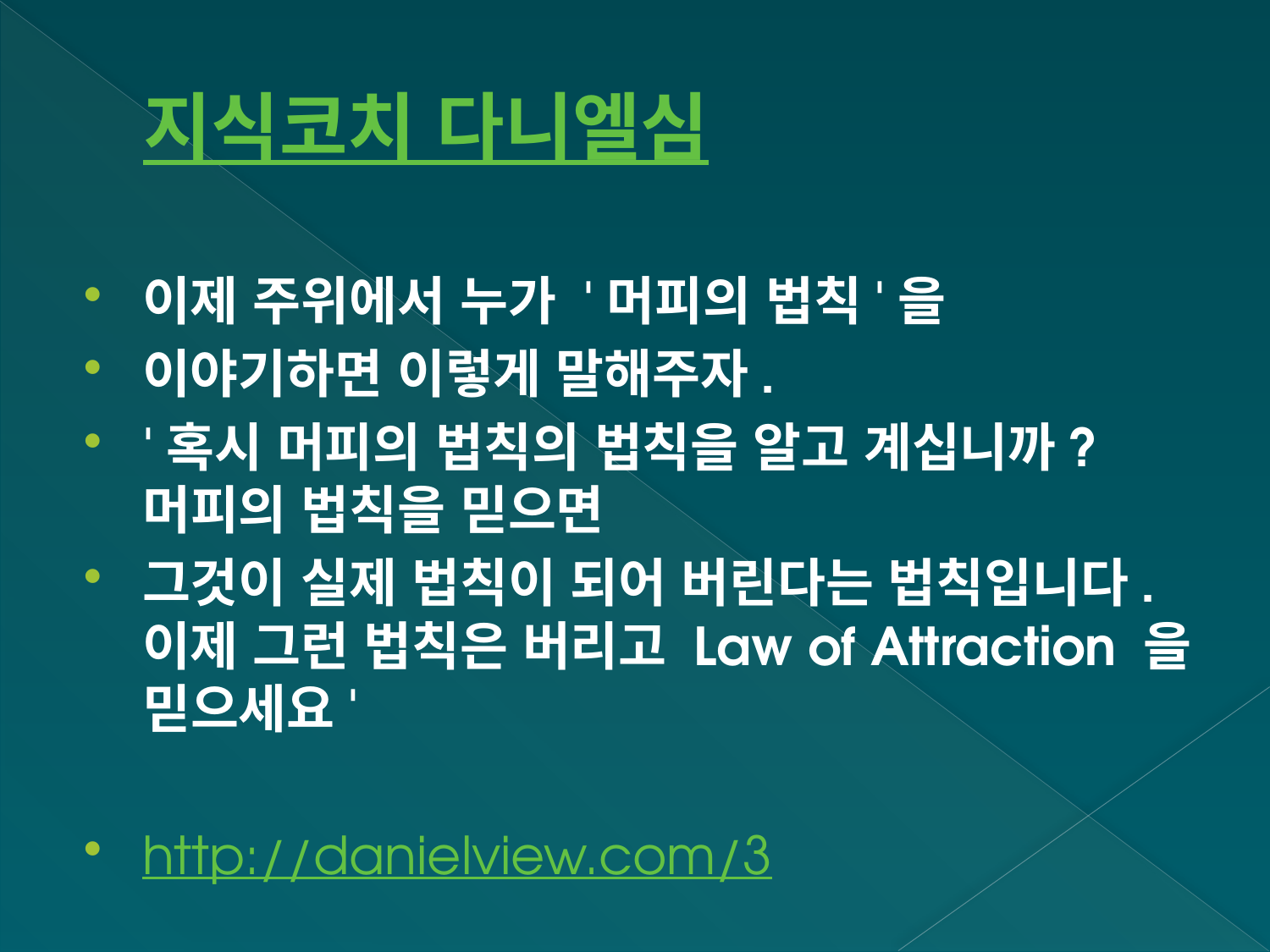

# 지식코치 다니엘심
이제 주위에서 누가 '머피의 법칙'을
이야기하면 이렇게 말해주자.
'혹시 머피의 법칙의 법칙을 알고 계십니까?
머피의 법칙을 믿으면
그것이 실제 법칙이 되어 버린다는 법칙입니다.
이제 그런 법칙은 버리고 Law of Attraction 을 믿으세요'

http://danielview.com/3